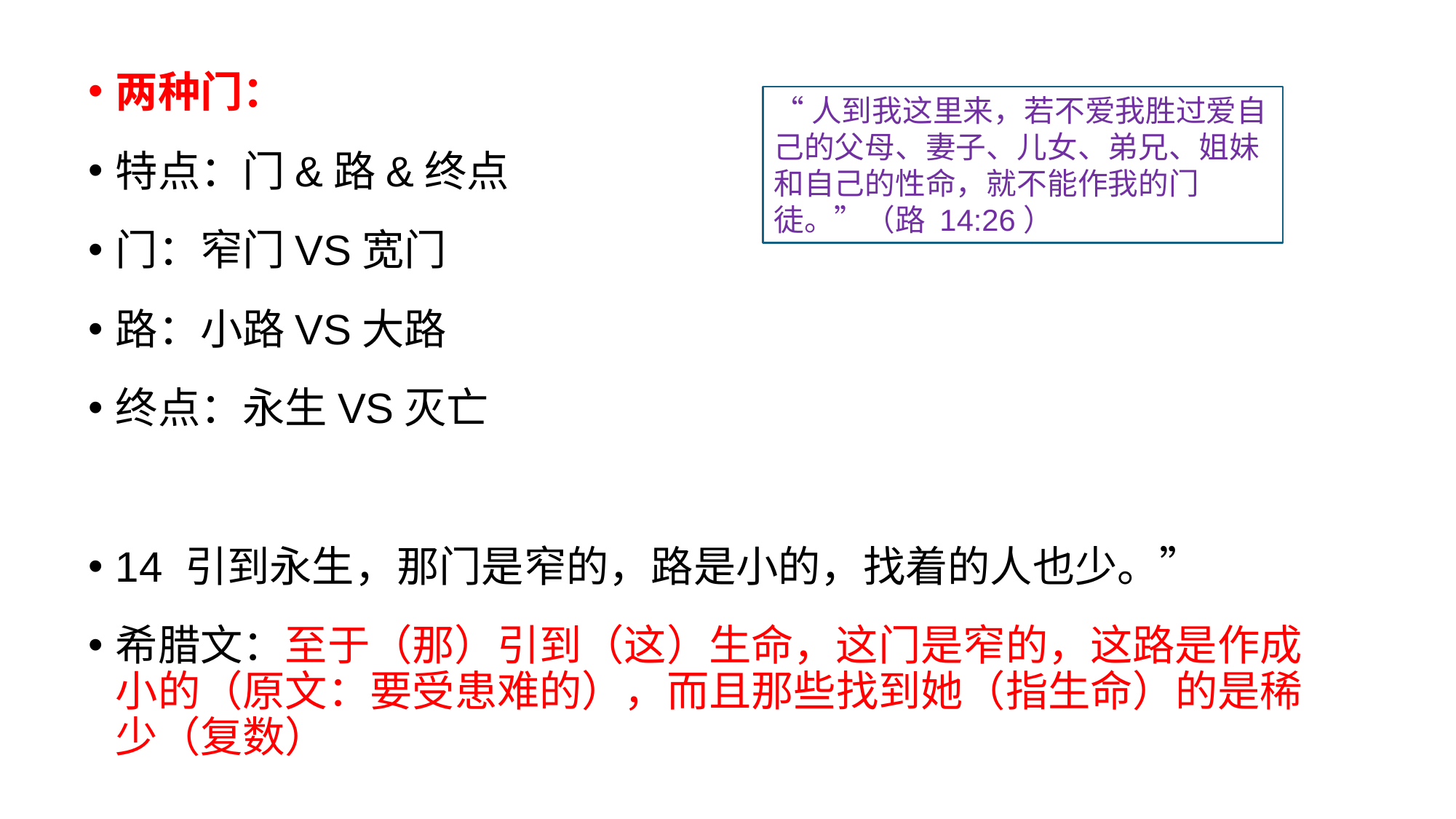

两种门：
特点：门&路&终点
门：窄门VS宽门
路：小路VS大路
终点：永生VS灭亡

14 引到永生，那门是窄的，路是小的，找着的人也少。”
希腊文：至于（那）引到（这）生命，这门是窄的，这路是作成小的（原文：要受患难的），而且那些找到她（指生命）的是稀少（复数）

“人到我这里来，若不爱我胜过爱自己的父母、妻子、儿女、弟兄、姐妹和自己的性命，就不能作我的门徒。”（路 14:26）